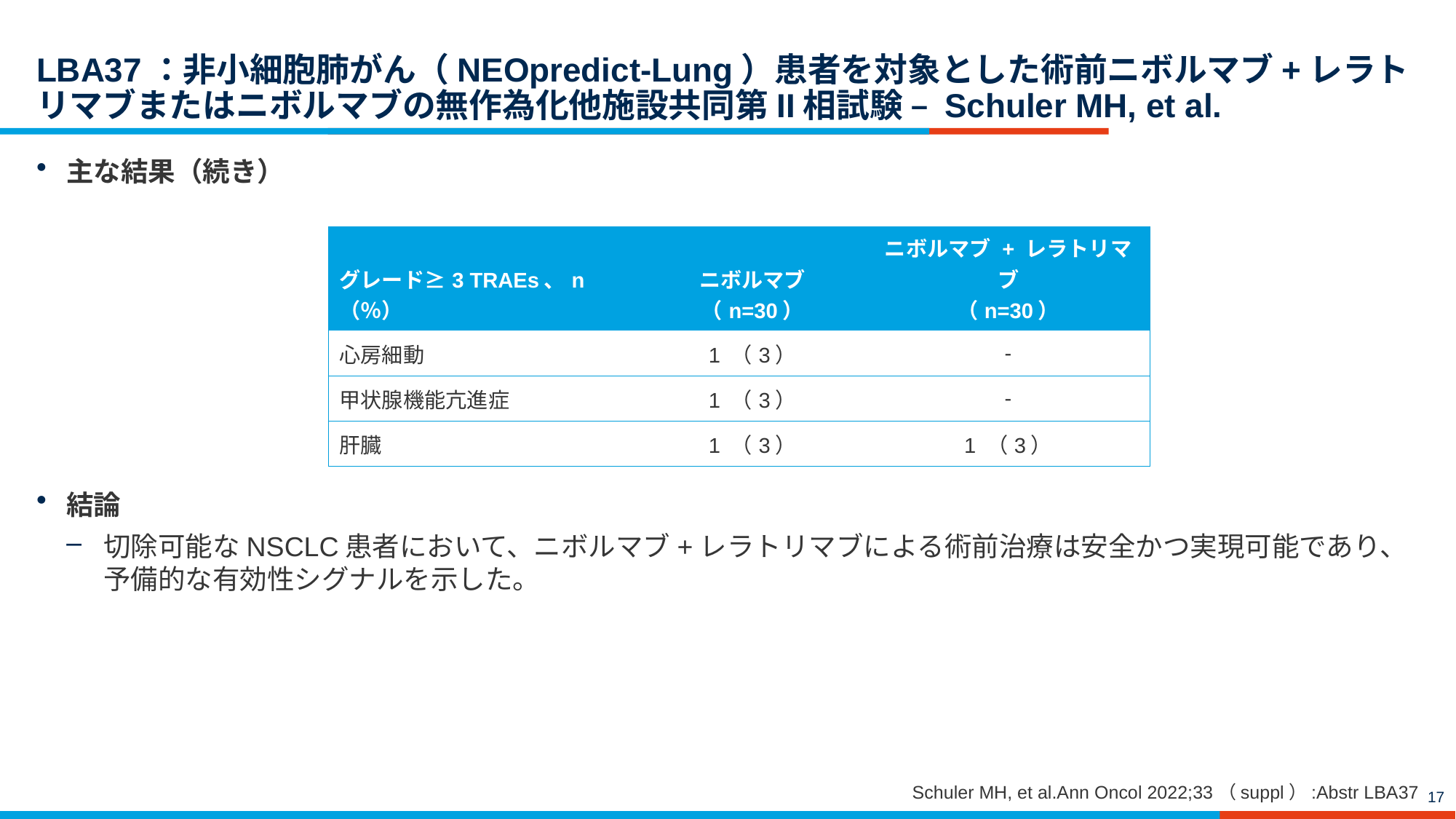

# LBA37：非小細胞肺がん（NEOpredict-Lung）患者を対象とした術前ニボルマブ+レラトリマブまたはニボルマブの無作為化他施設共同第II相試験 – Schuler MH, et al.
主な結果（続き）
結論
切除可能なNSCLC患者において、ニボルマブ+レラトリマブによる術前治療は安全かつ実現可能であり、予備的な有効性シグナルを示した。
| グレード≥3 TRAEs、n（％） | ニボルマブ （n=30） | ニボルマブ + レラトリマブ （n=30） |
| --- | --- | --- |
| 心房細動 | 1 （3） | - |
| 甲状腺機能亢進症 | 1 （3） | - |
| 肝臓 | 1 （3） | 1 （3） |
Schuler MH, et al.Ann Oncol 2022;33（suppl）:Abstr LBA37